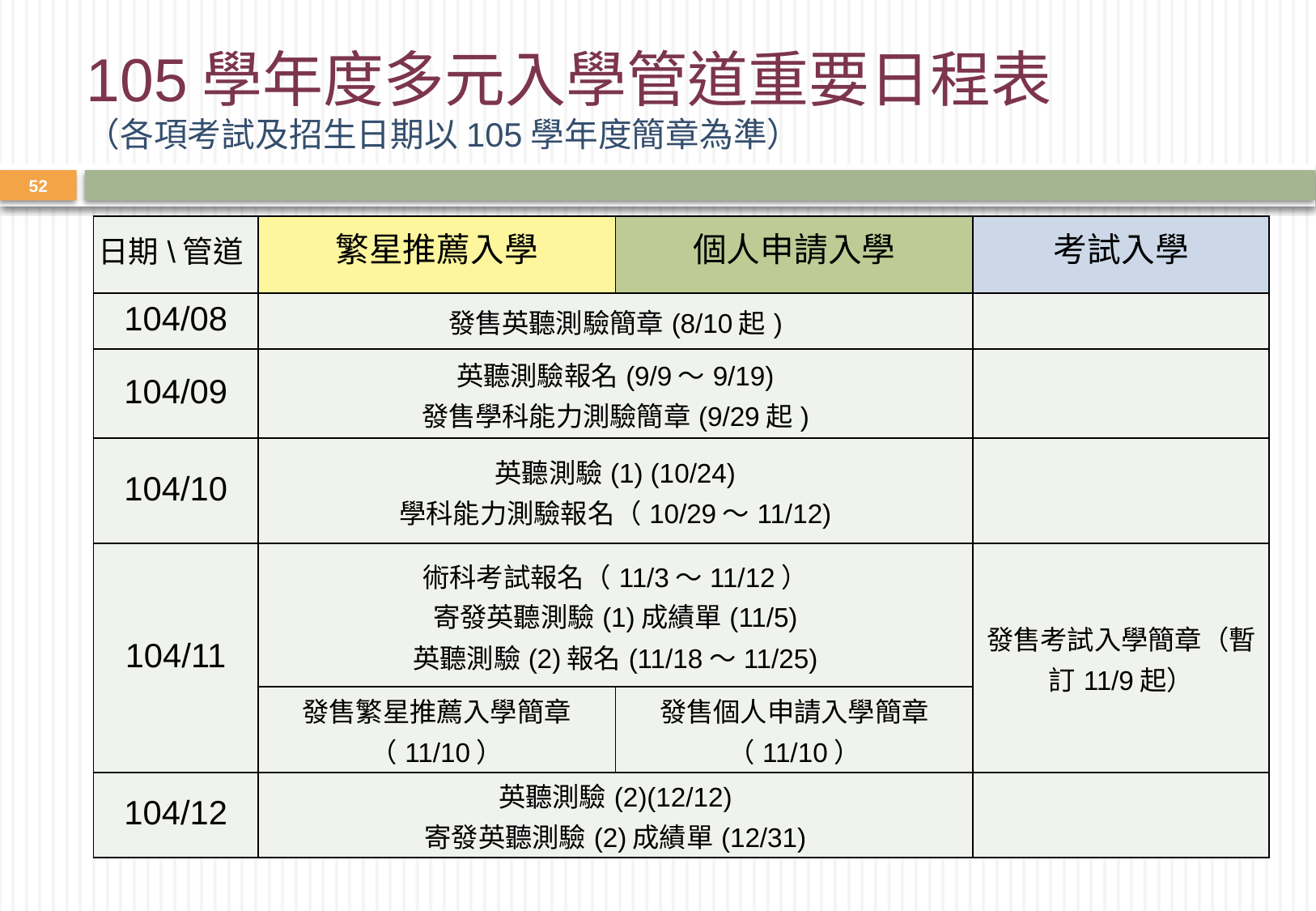

105學年度多元入學管道重要日程表
（各項考試及招生日期以105學年度簡章為準）
52
| 日期\管道 | 繁星推薦入學 | 個人申請入學 | 考試入學 |
| --- | --- | --- | --- |
| 104/08 | 發售英聽測驗簡章(8/10起) |  |  |
| 104/09 | 英聽測驗報名(9/9～9/19) 發售學科能力測驗簡章(9/29起) |  |  |
| 104/10 | 英聽測驗(1) (10/24) 學科能力測驗報名（10/29～11/12) |  |  |
| 104/11 | 術科考試報名（11/3～11/12） 寄發英聽測驗(1)成績單(11/5) 英聽測驗(2)報名(11/18～11/25) |  | 發售考試入學簡章（暫訂11/9起） |
|  | 發售繁星推薦入學簡章（11/10） | 發售個人申請入學簡章（11/10） |  |
| 104/12 | 英聽測驗(2)(12/12) 寄發英聽測驗(2)成績單(12/31) |  |  |